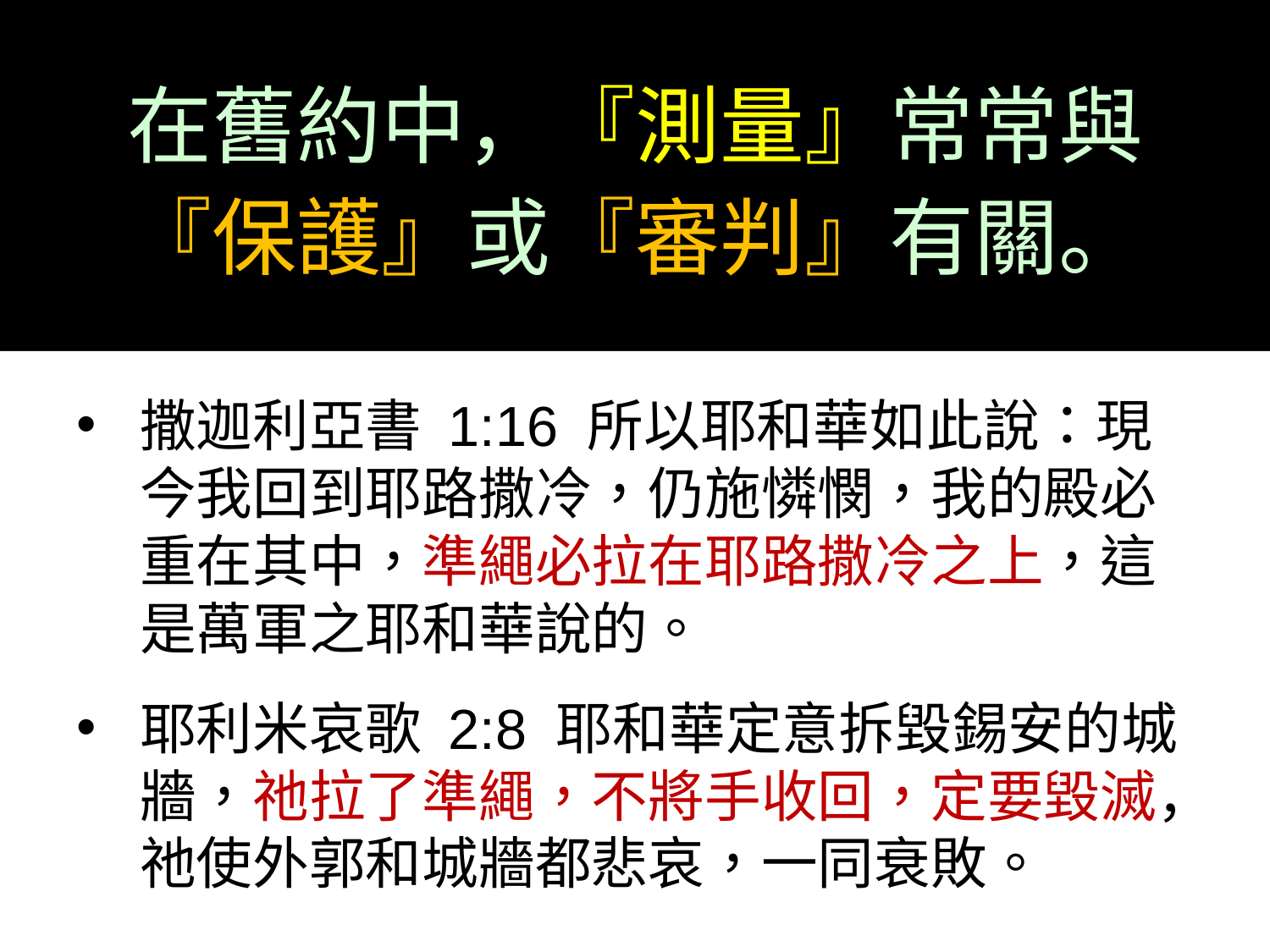

# 在舊約中，『測量』常常與『保護』或『審判』有關。

撒迦利亞書 1:16 所以耶和華如此說：現今我回到耶路撒冷，仍施憐憫，我的殿必重在其中，準繩必拉在耶路撒冷之上，這是萬軍之耶和華說的。
耶利米哀歌 2:8 耶和華定意拆毀錫安的城牆，祂拉了準繩，不將手收回，定要毀滅，祂使外郭和城牆都悲哀，一同衰敗。